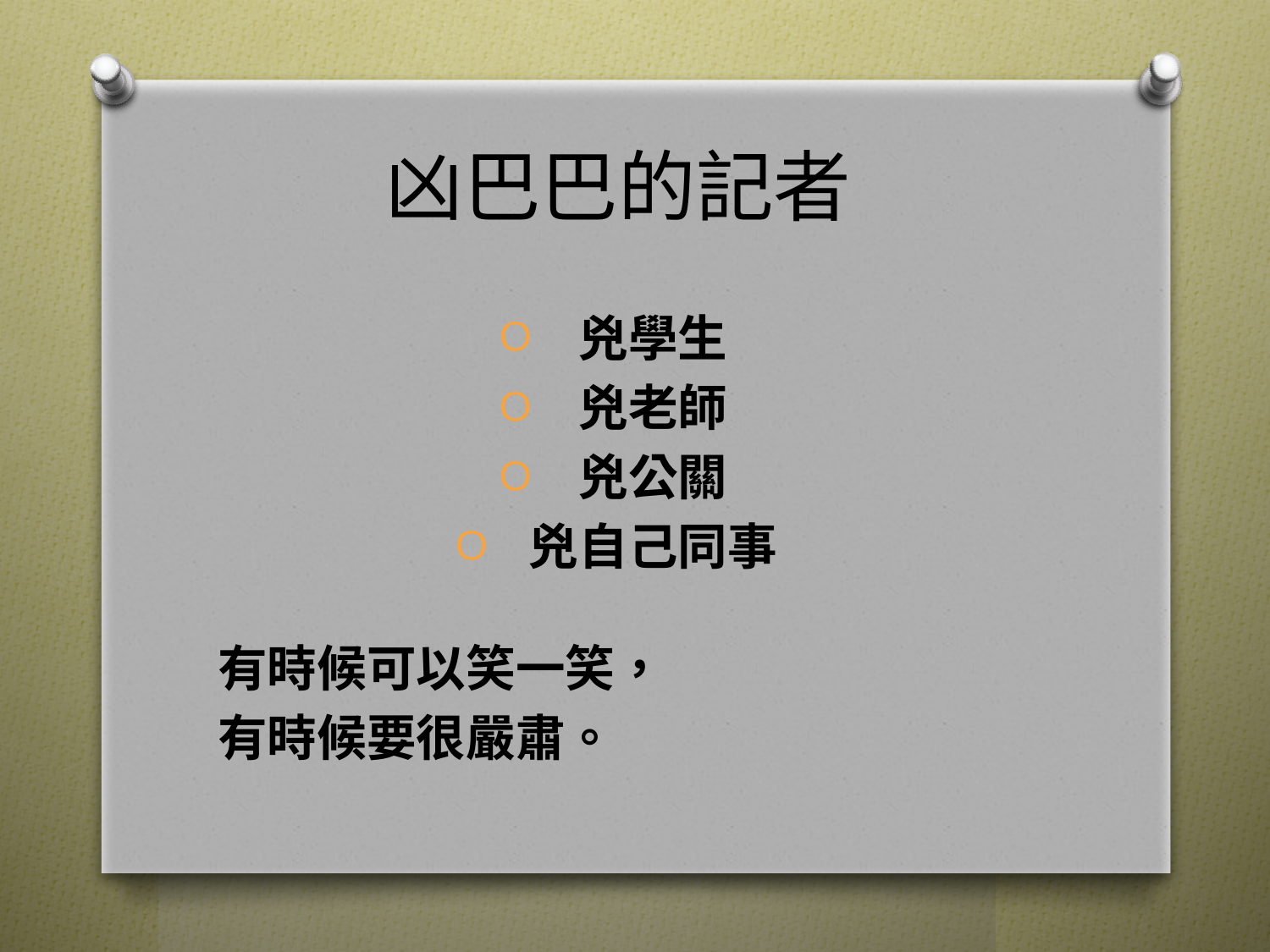

# 凶巴巴的記者

兇學生
兇老師
兇公關
兇自己同事

有時候可以笑一笑，
有時候要很嚴肅。